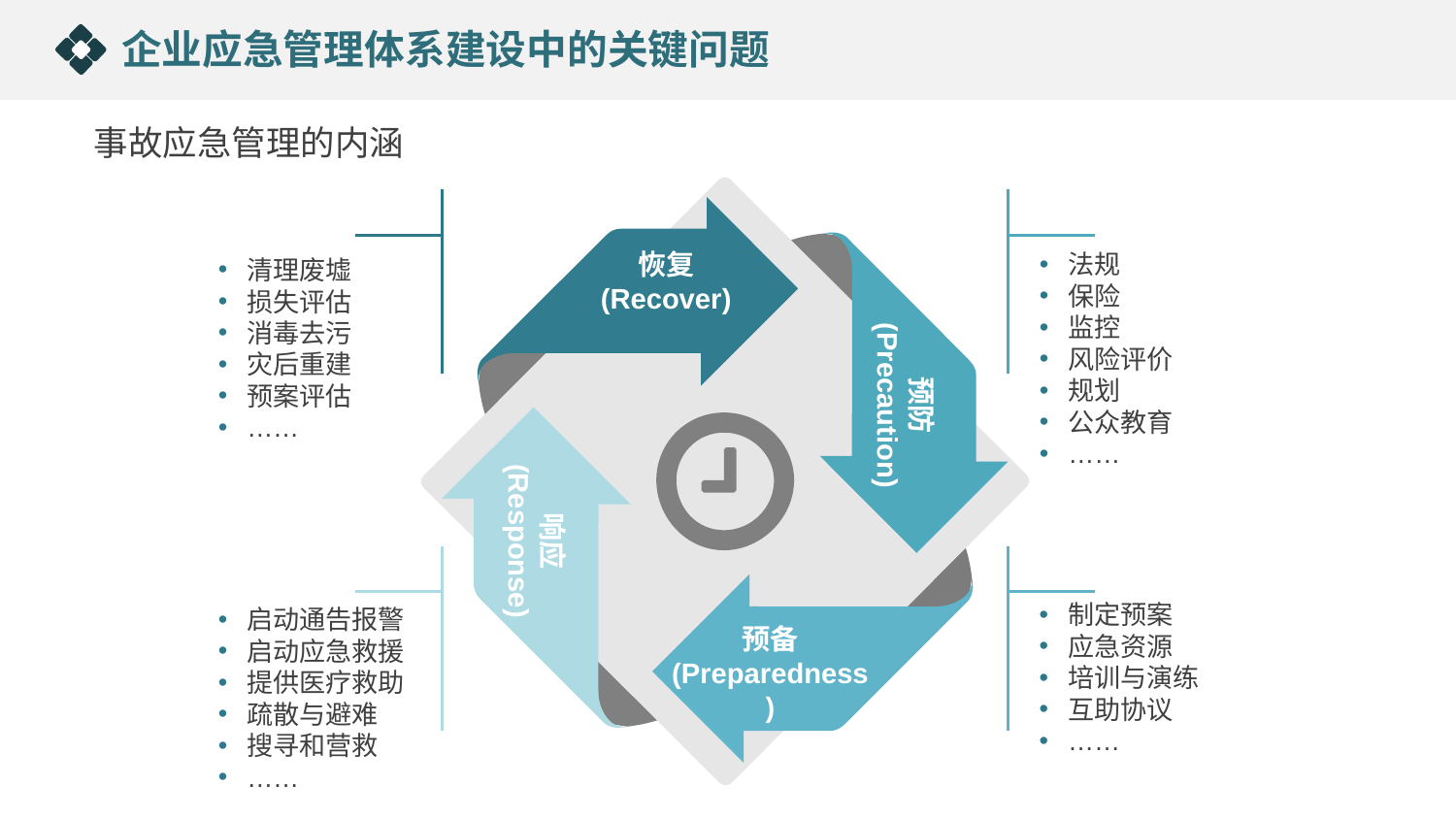

企业应急管理体系建设中的关键问题
事故应急管理的内涵

恢复
(Recover)
法规
保险
监控
风险评价
规划
公众教育
……
清理废墟
损失评估
消毒去污
灾后重建
预案评估
……

预防
(Precaution)

响应
(Response)

制定预案
应急资源
培训与演练
互助协议
……
启动通告报警
启动应急救援
提供医疗救助
疏散与避难
搜寻和营救
……
预备
(Preparedness)